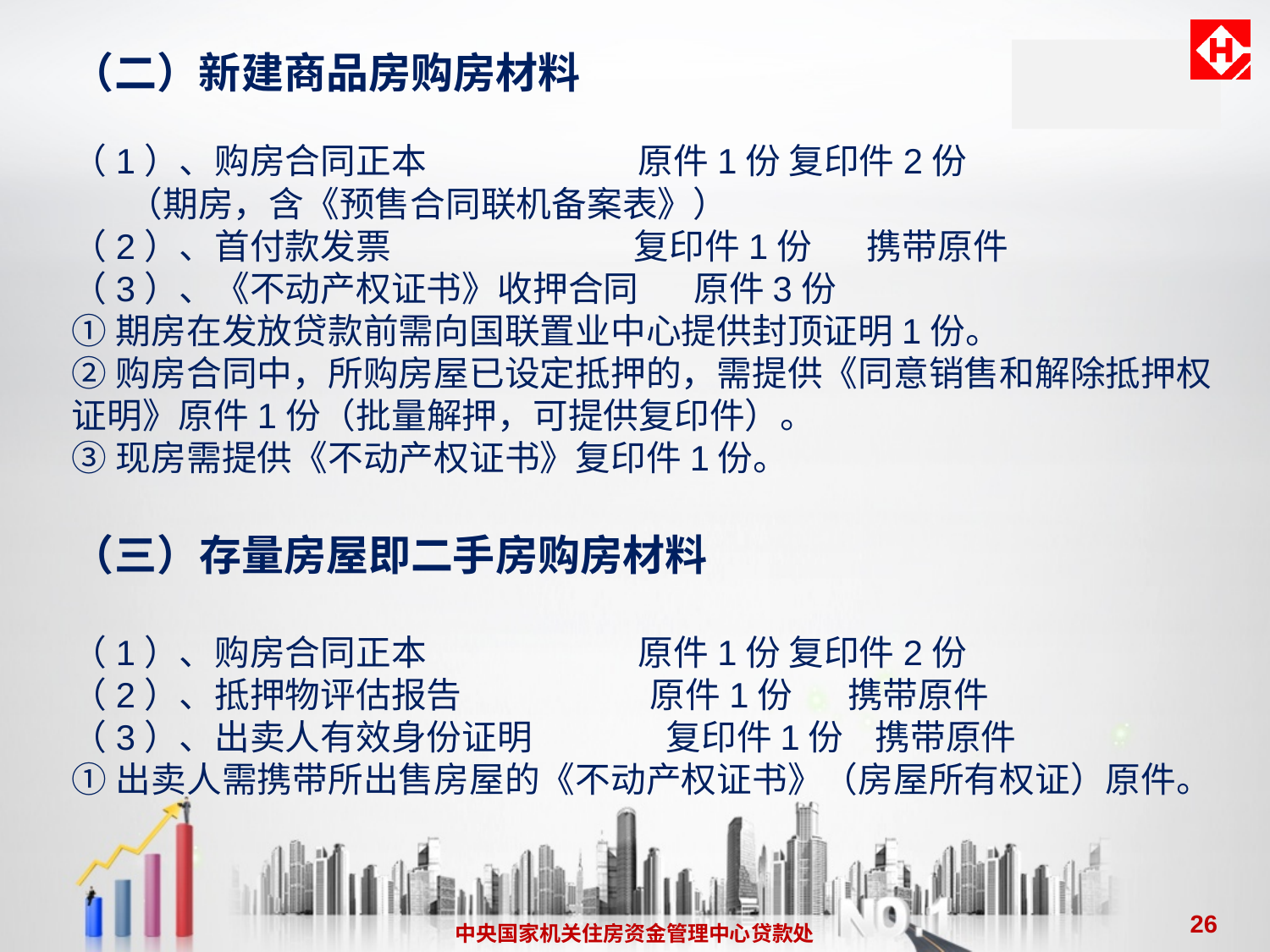

（二）新建商品房购房材料

（1）、购房合同正本                           原件1份 复印件2份
      （期房，含《预售合同联机备案表》）
（2）、首付款发票                               复印件1份       携带原件
（3）、《不动产权证书》收押合同       原件3份
①期房在发放贷款前需向国联置业中心提供封顶证明1份。
②购房合同中，所购房屋已设定抵押的，需提供《同意销售和解除抵押权证明》原件1份（批量解押，可提供复印件）。
③现房需提供《不动产权证书》复印件1份。

（三）存量房屋即二手房购房材料

（1）、购房合同正本                           原件1份 复印件2份
（2）、抵押物评估报告                        原件1份       携带原件
（3）、出卖人有效身份证明                 复印件1份    携带原件
①出卖人需携带所出售房屋的《不动产权证书》（房屋所有权证）原件。

26
中央国家机关住房资金管理中心贷款处